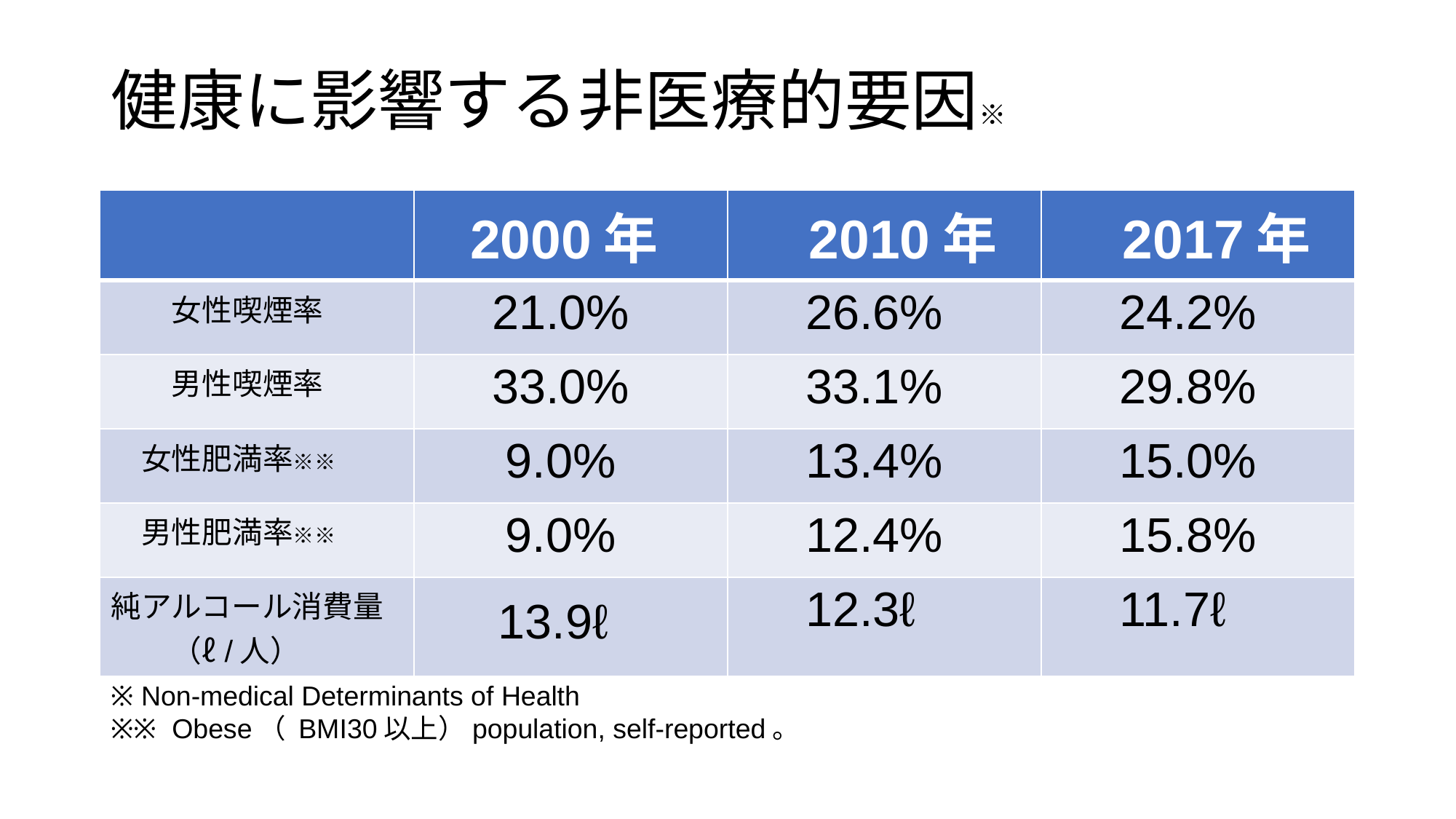

# 健康に影響する非医療的要因※
|  | 2000年 | 2010年 | 2017年 |
| --- | --- | --- | --- |
| 女性喫煙率 | 21.0% | 26.6% | 24.2% |
| 男性喫煙率 | 33.0% | 33.1% | 29.8% |
| 女性肥満率※※ | 9.0% | 13.4% | 15.0% |
| 男性肥満率※※ | 9.0% | 12.4% | 15.8% |
| 純アルコール消費量 　　（ℓ/人） | 13.9ℓ | 12.3ℓ | 11.7ℓ |
※ Non-medical Determinants of Health
※※  Obese（ BMI30以上）population, self-reported。